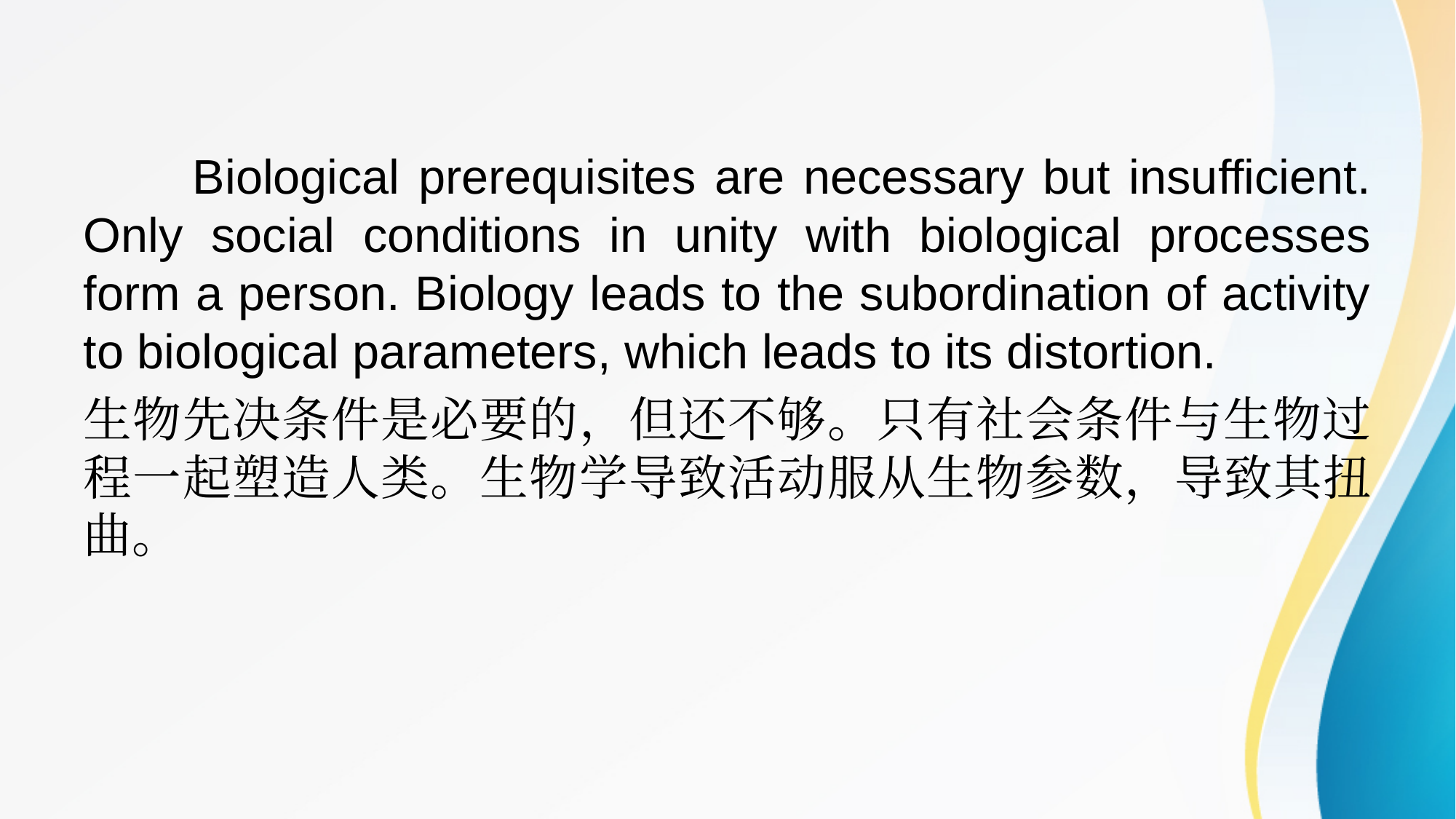

Biological prerequisites are necessary but insufficient. Only social conditions in unity with biological processes form a person. Biology leads to the subordination of activity to biological parameters, which leads to its distortion.
生物先决条件是必要的，但还不够。只有社会条件与生物过程一起塑造人类。生物学导致活动服从生物参数，导致其扭曲。